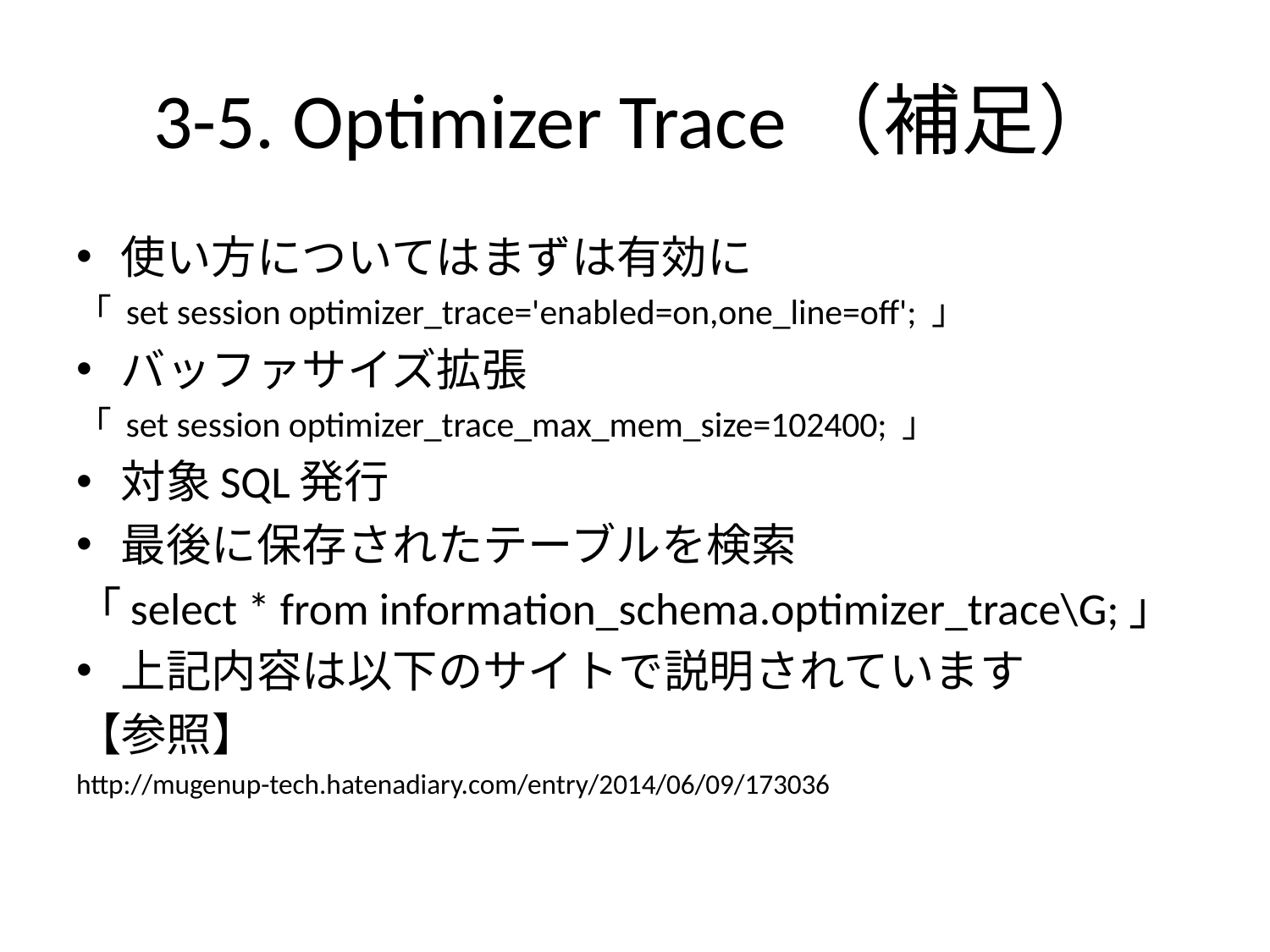

# 3-5. Optimizer Trace（補足）
使い方についてはまずは有効に
「 set session optimizer_trace='enabled=on,one_line=off'; 」
バッファサイズ拡張
「 set session optimizer_trace_max_mem_size=102400; 」
対象SQL発行
最後に保存されたテーブルを検索
「select * from information_schema.optimizer_trace\G;」
上記内容は以下のサイトで説明されています
【参照】
http://mugenup-tech.hatenadiary.com/entry/2014/06/09/173036